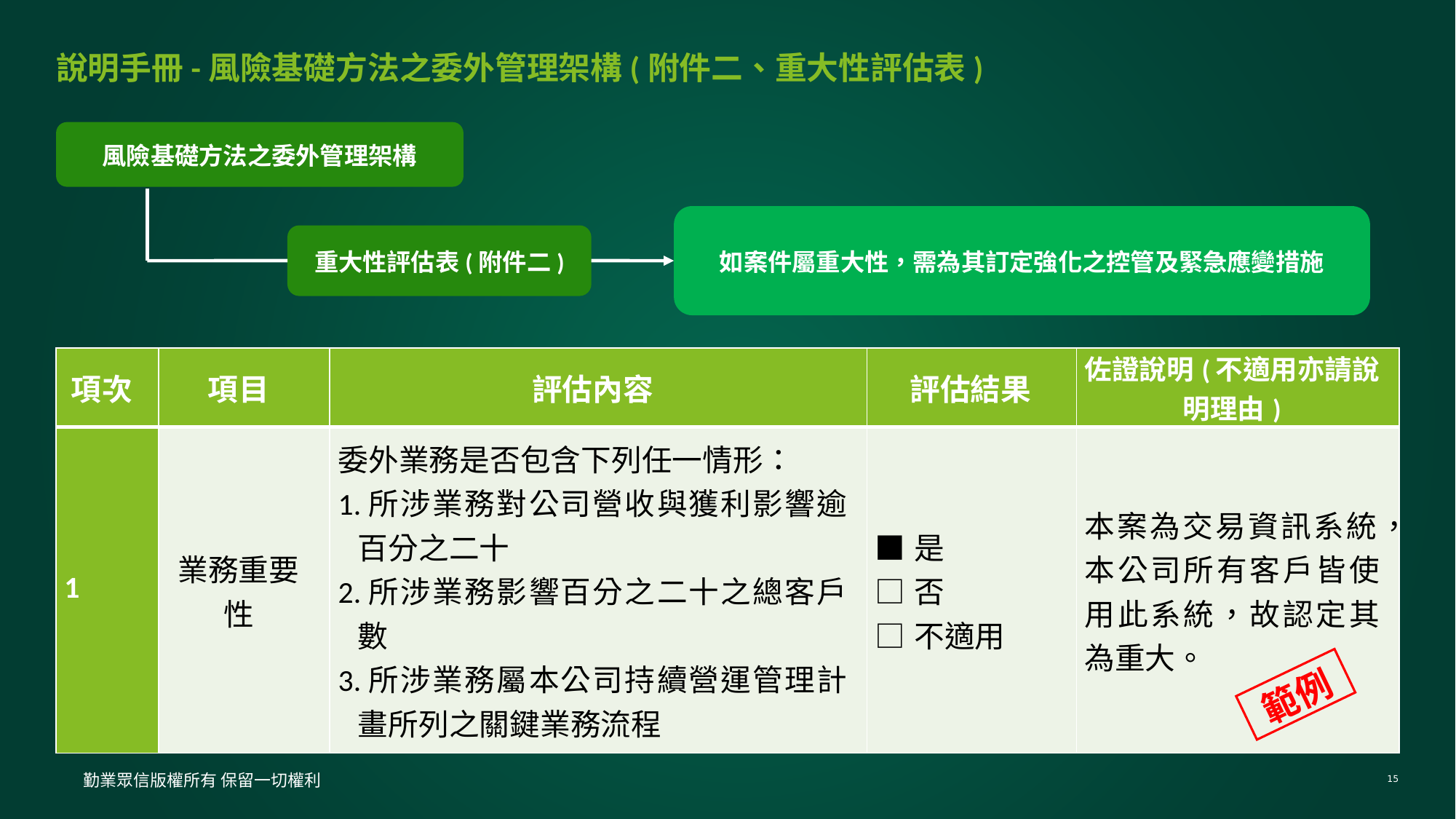

# 說明手冊-風險基礎方法之委外管理架構(附件二、重大性評估表)
風險基礎方法之委外管理架構
如案件屬重大性，需為其訂定強化之控管及緊急應變措施
重大性評估表(附件二)
| 項次 | 項目 | 評估內容 | 評估結果 | 佐證說明(不適用亦請說明理由) |
| --- | --- | --- | --- | --- |
| 1 | 業務重要性 | 委外業務是否包含下列任一情形： 1.所涉業務對公司營收與獲利影響逾百分之二十 2.所涉業務影響百分之二十之總客戶數 3.所涉業務屬本公司持續營運管理計畫所列之關鍵業務流程 | ■是 □否 □不適用 | 本案為交易資訊系統，本公司所有客戶皆使用此系統，故認定其為重大。 |
範例